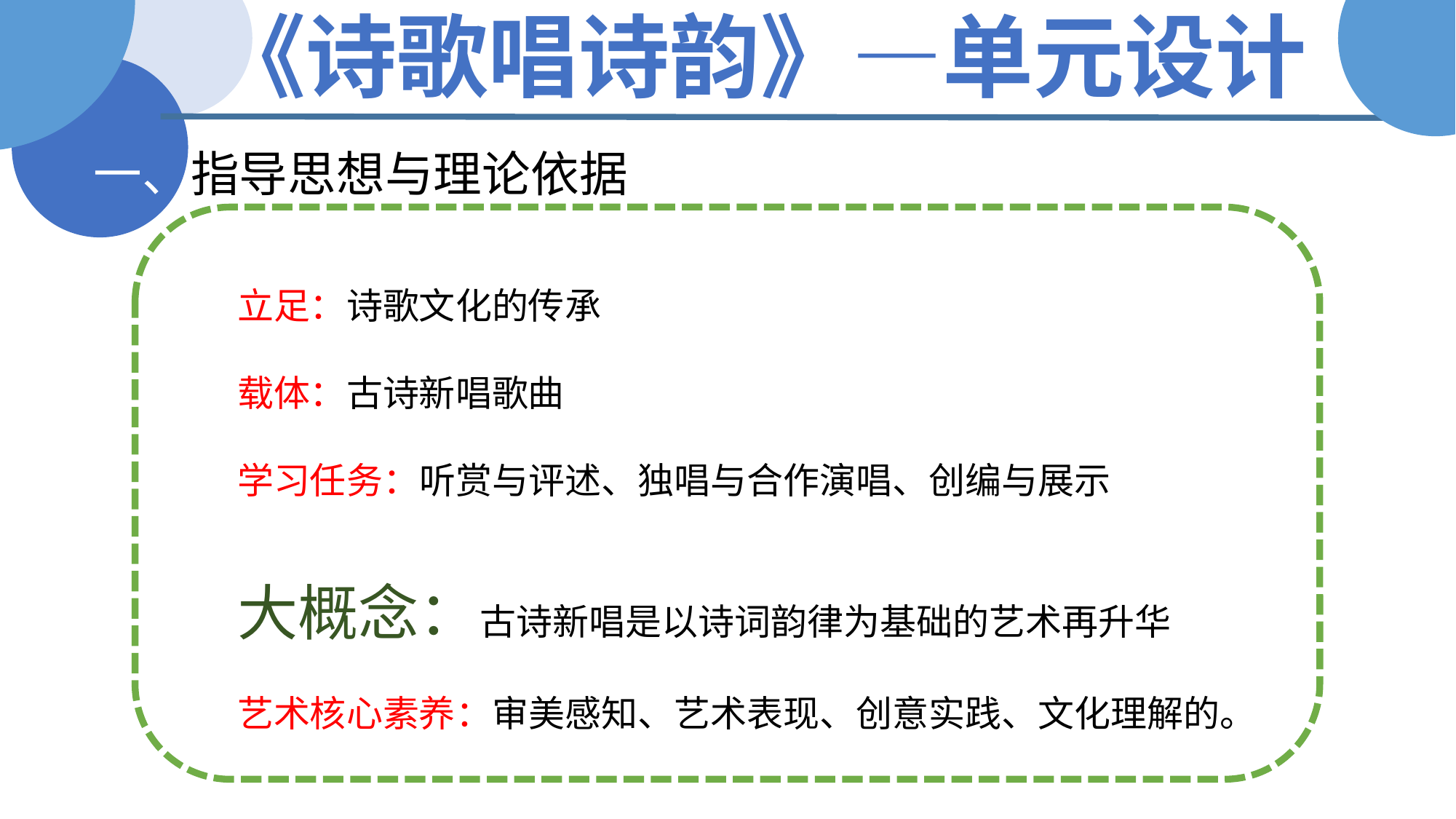

《诗歌唱诗韵》—单元设计
一、指导思想与理论依据

立足：诗歌文化的传承
载体：古诗新唱歌曲
学习任务：听赏与评述、独唱与合作演唱、创编与展示
大概念：古诗新唱是以诗词韵律为基础的艺术再升华
艺术核心素养：审美感知、艺术表现、创意实践、文化理解的。